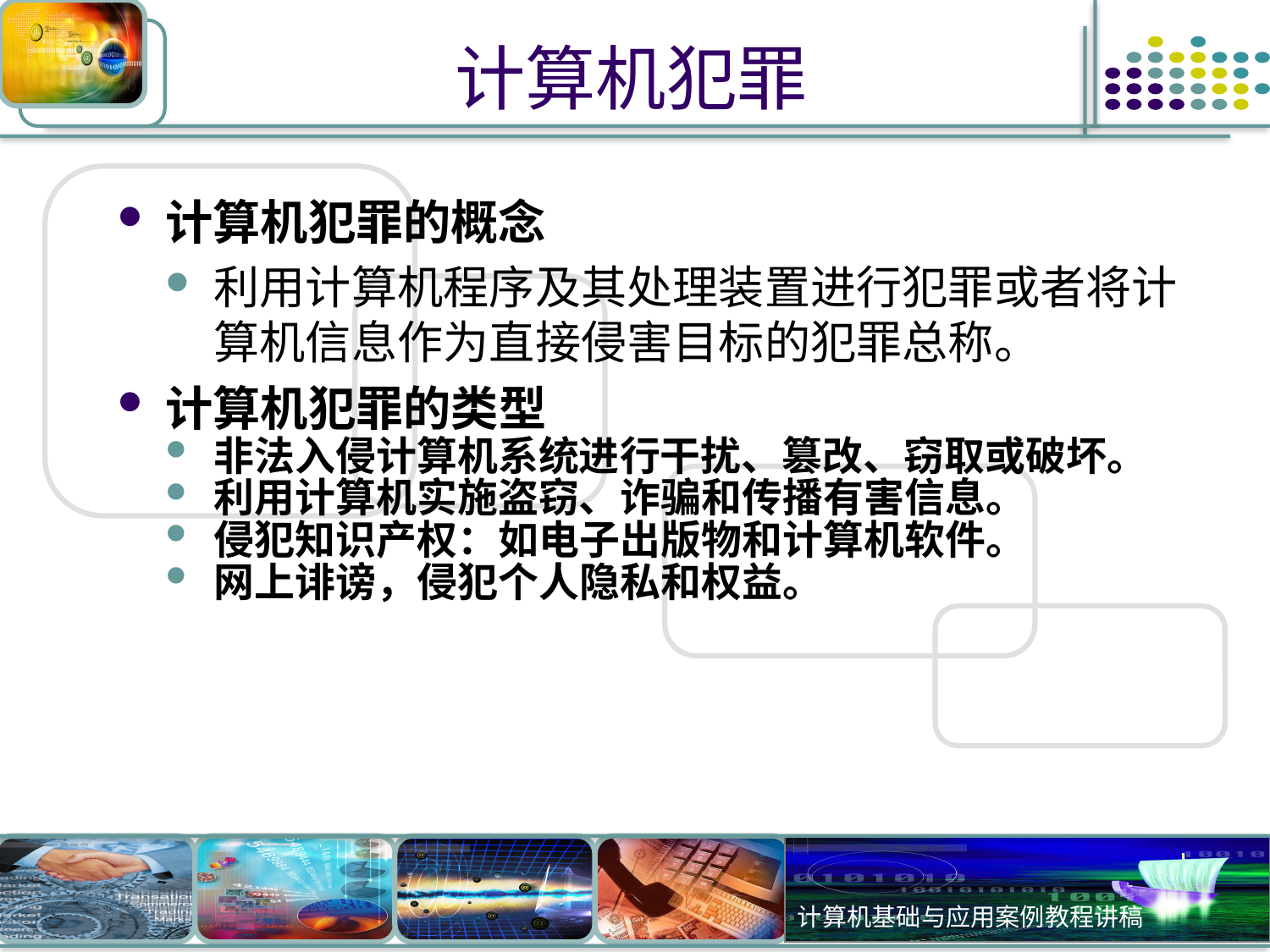

# 计算机犯罪
计算机犯罪的概念
利用计算机程序及其处理装置进行犯罪或者将计算机信息作为直接侵害目标的犯罪总称。
计算机犯罪的类型
非法入侵计算机系统进行干扰、篡改、窃取或破坏。
利用计算机实施盗窃、诈骗和传播有害信息。
侵犯知识产权：如电子出版物和计算机软件。
网上诽谤，侵犯个人隐私和权益。